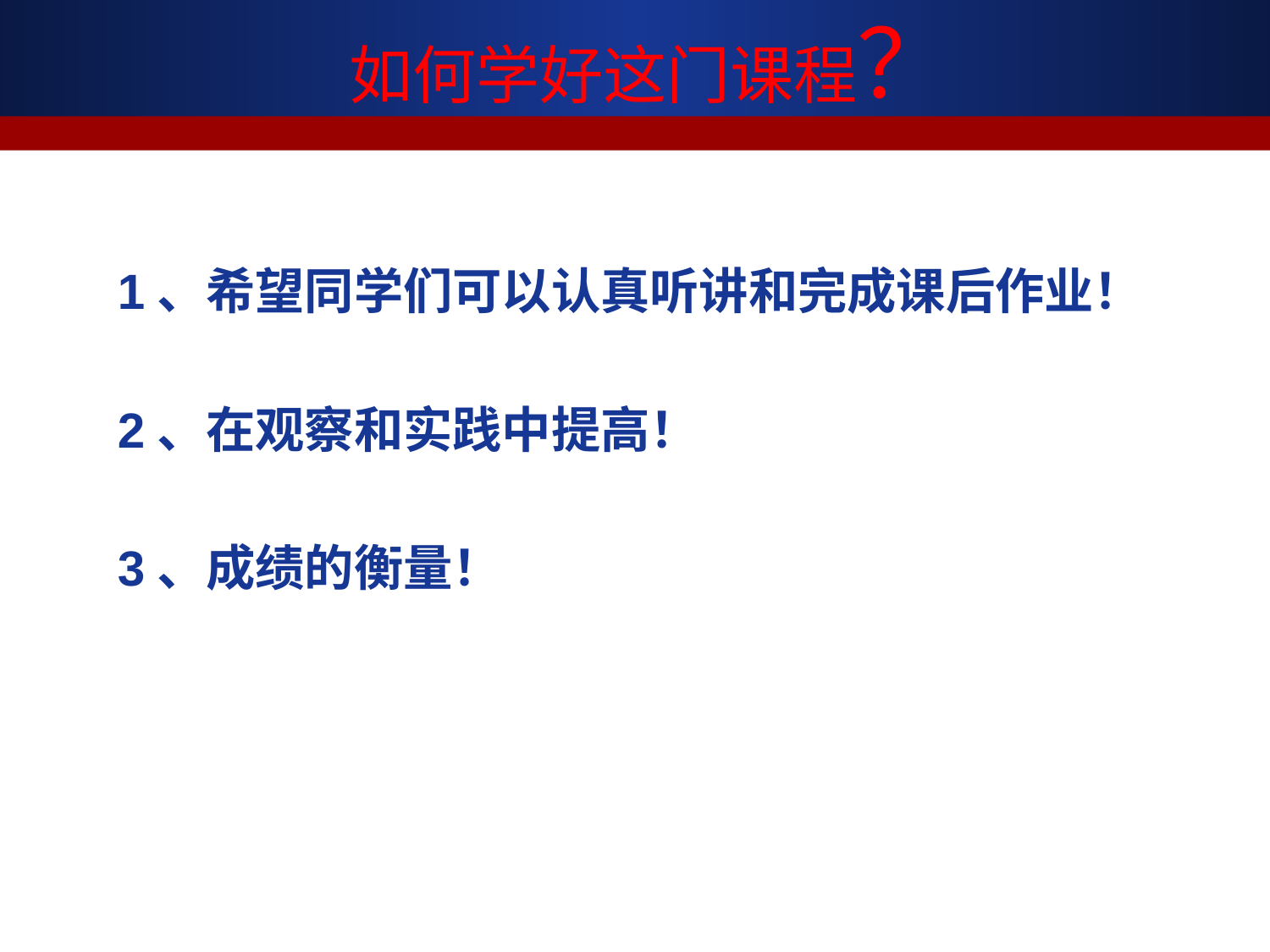

# 如何学好这门课程？

1、希望同学们可以认真听讲和完成课后作业！

2、在观察和实践中提高！

3、成绩的衡量！